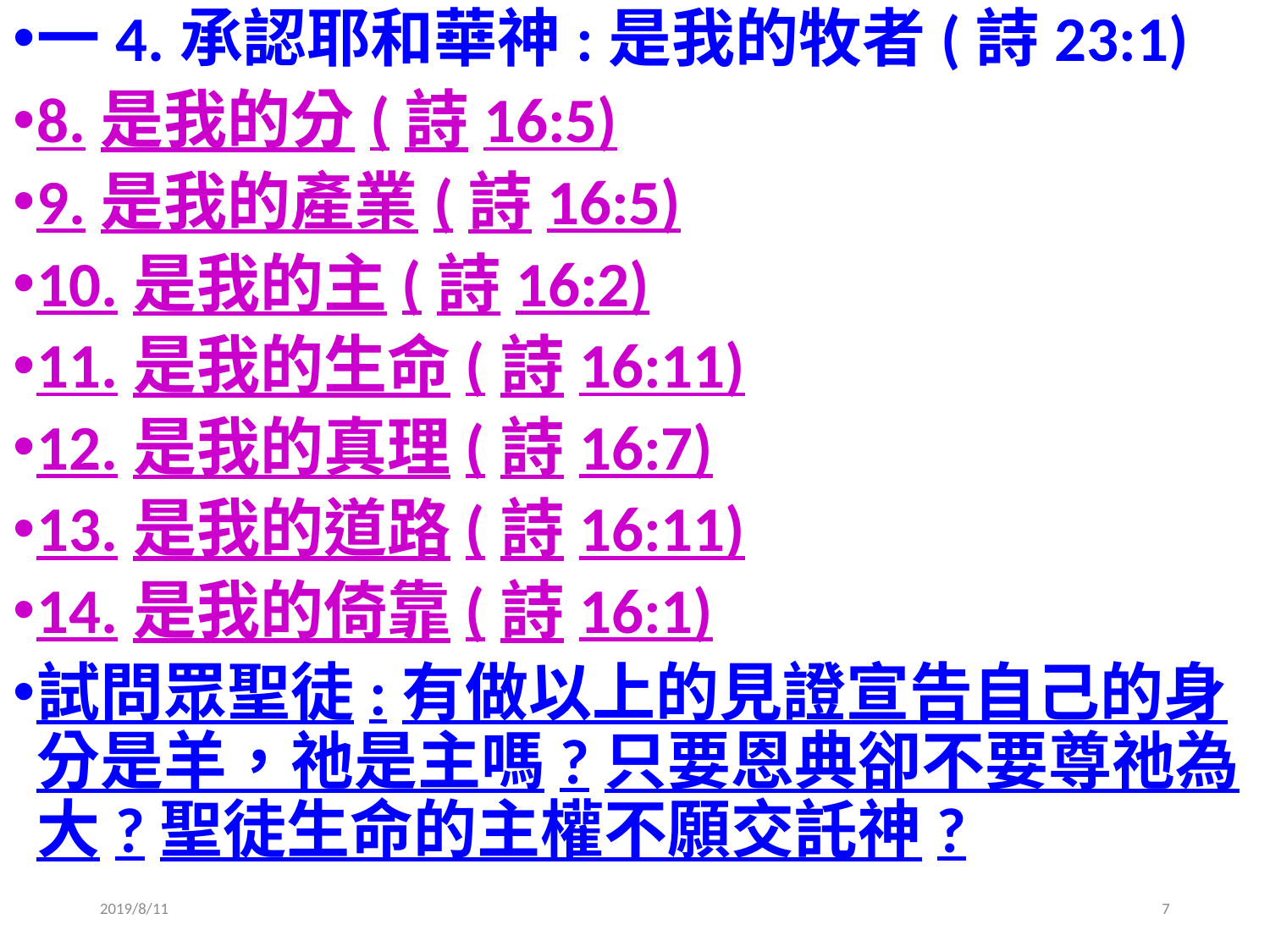

一4.承認耶和華神:是我的牧者(詩23:1)
8.是我的分(詩16:5)
9.是我的產業(詩16:5)
10.是我的主(詩16:2)
11.是我的生命(詩16:11)
12.是我的真理(詩16:7)
13.是我的道路(詩16:11)
14.是我的倚靠(詩16:1)
試問眾聖徒:有做以上的見證宣告自己的身分是羊，祂是主嗎?只要恩典卻不要尊祂為大?聖徒生命的主權不願交託神?

2019/8/11
7